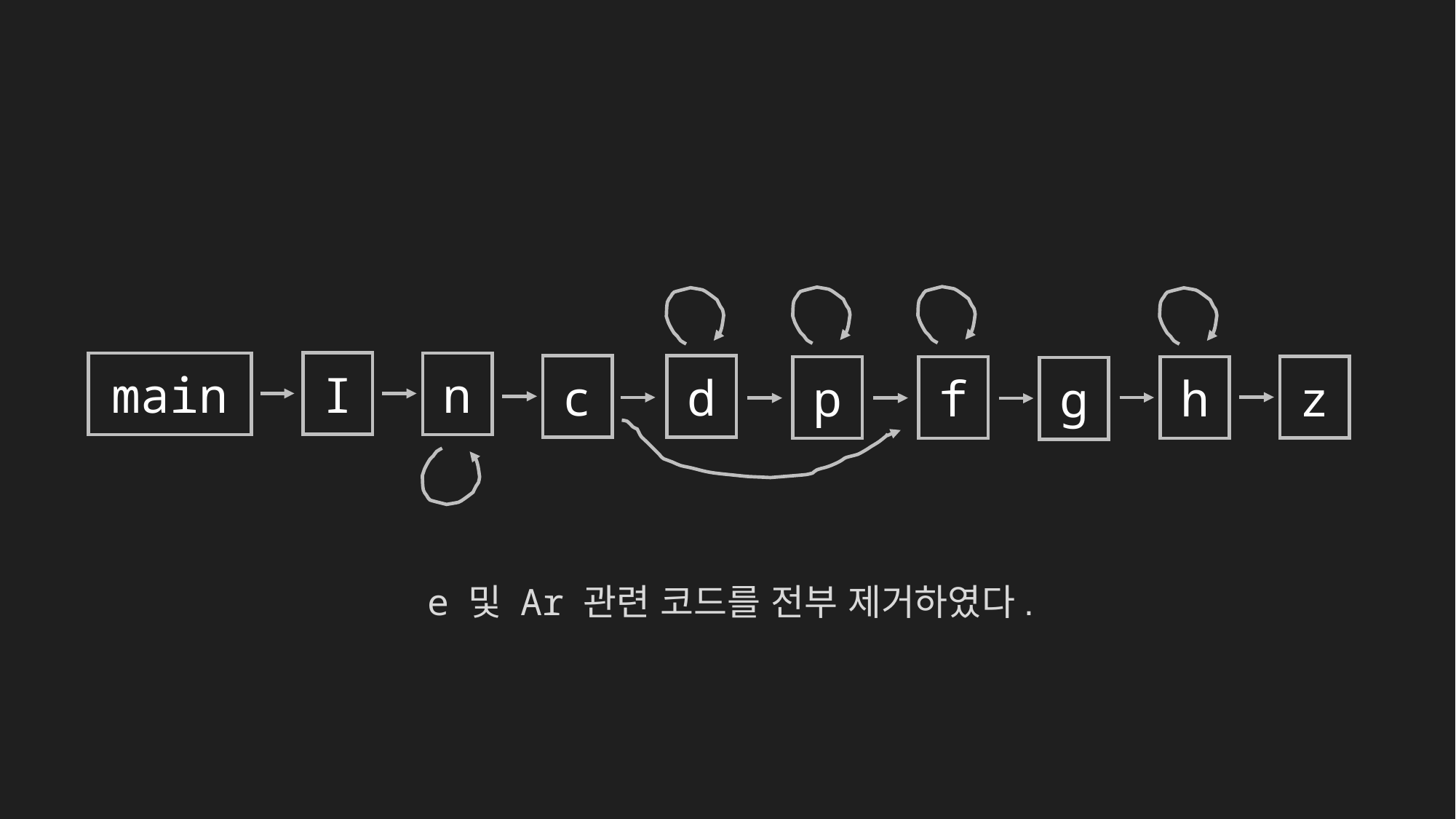

I
main
n
c
d
z
p
f
h
g

e 및 Ar 관련 코드를 전부 제거하였다.